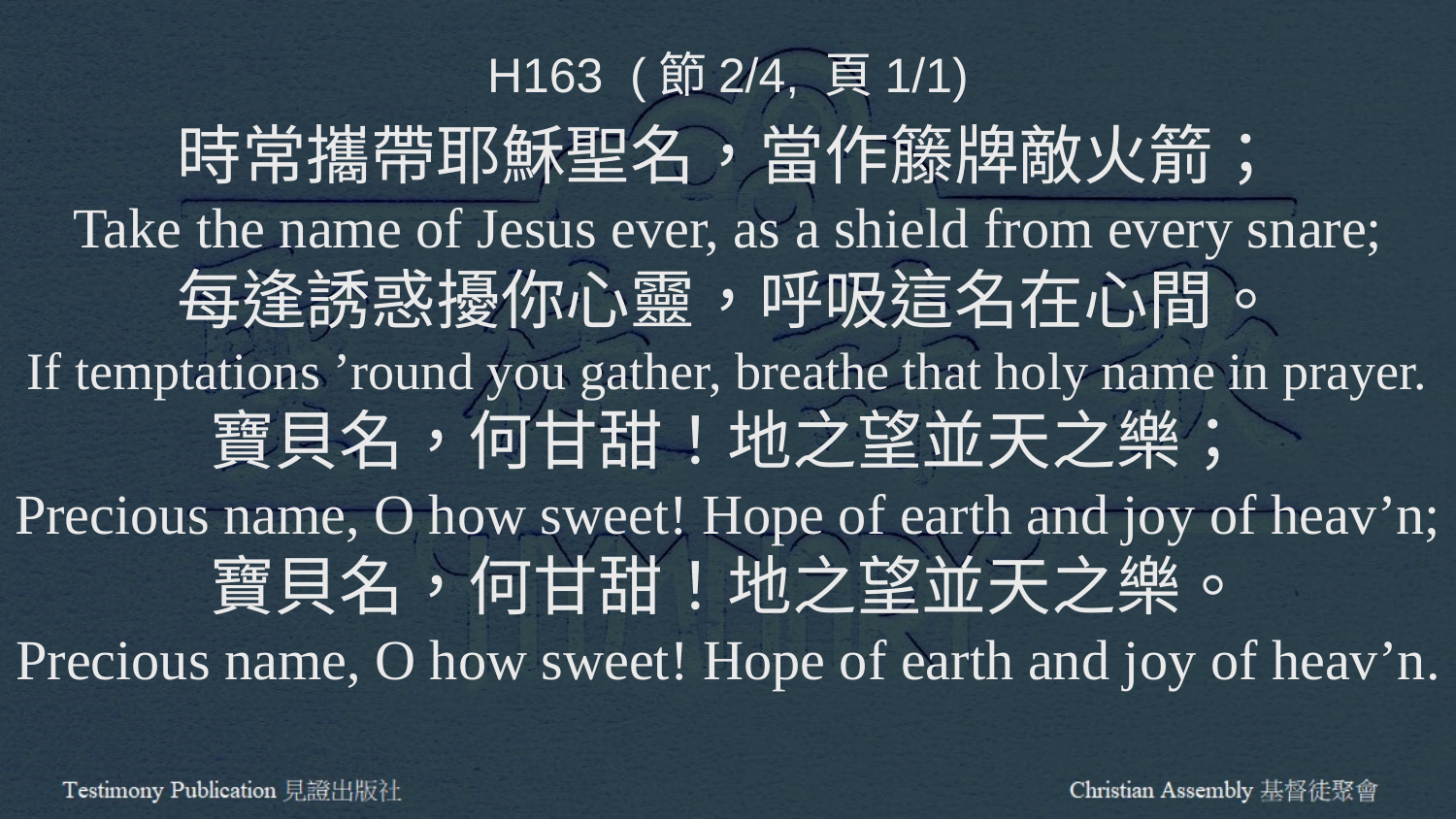

H163  (節2/4, 頁1/1)
時常攜帶耶穌聖名，當作籐牌敵火箭；
Take the name of Jesus ever, as a shield from every snare;
每逢誘惑擾你心靈，呼吸這名在心間。
If temptations ’round you gather, breathe that holy name in prayer.
寶貝名，何甘甜！地之望並天之樂；
Precious name, O how sweet! Hope of earth and joy of heav’n;
寶貝名，何甘甜！地之望並天之樂。
Precious name, O how sweet! Hope of earth and joy of heav’n.